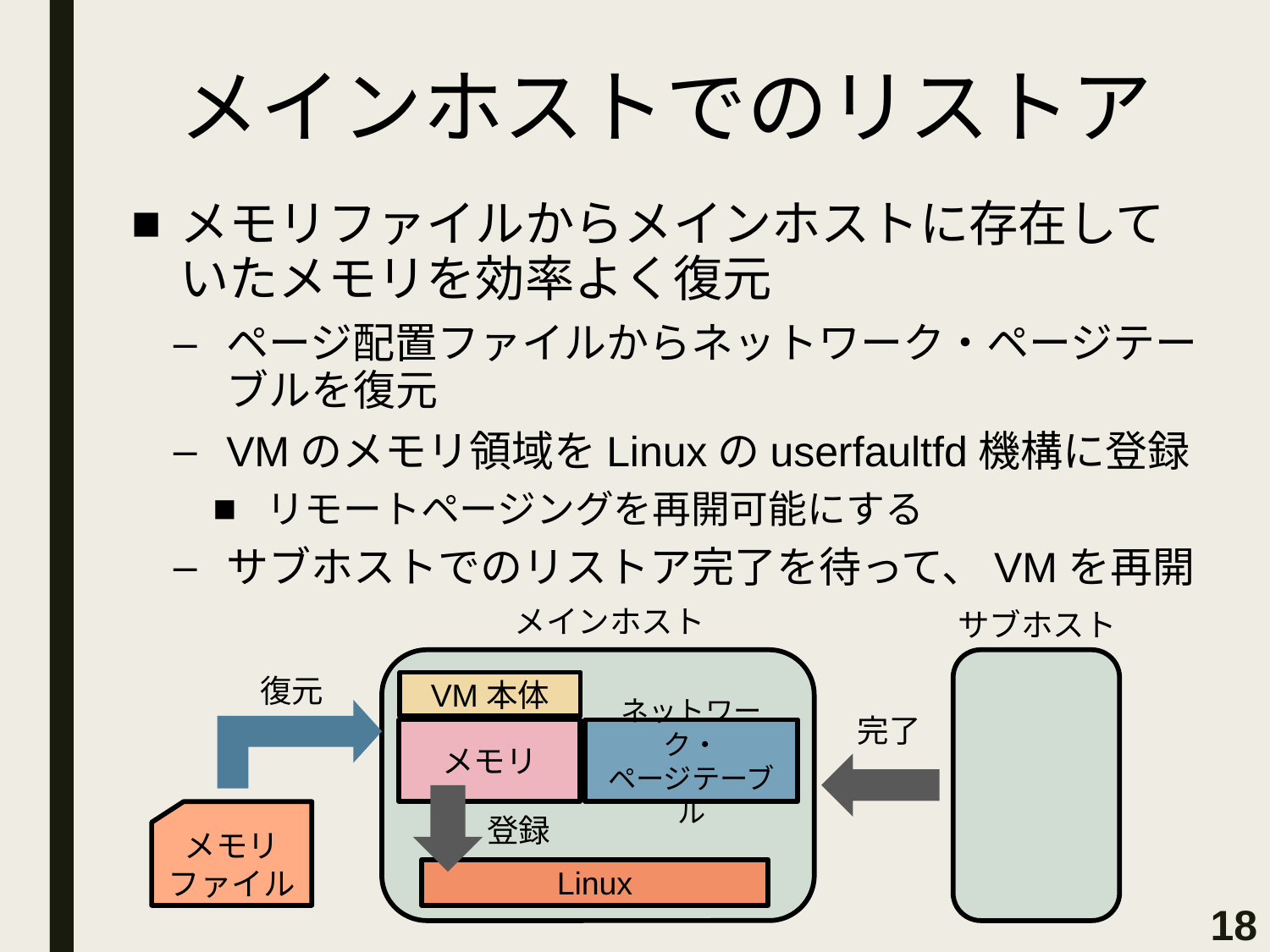

# メインホストでのリストア
メモリファイルからメインホストに存在していたメモリを効率よく復元
ページ配置ファイルからネットワーク・ページテーブルを復元
VMのメモリ領域をLinuxのuserfaultfd機構に登録
リモートページングを再開可能にする
サブホストでのリストア完了を待って、VMを再開

メインホスト
サブホスト

復元
VM本体
完了
メモリ
ネットワーク・
ページテーブル

メモリ
ファイル
登録
Linux
18